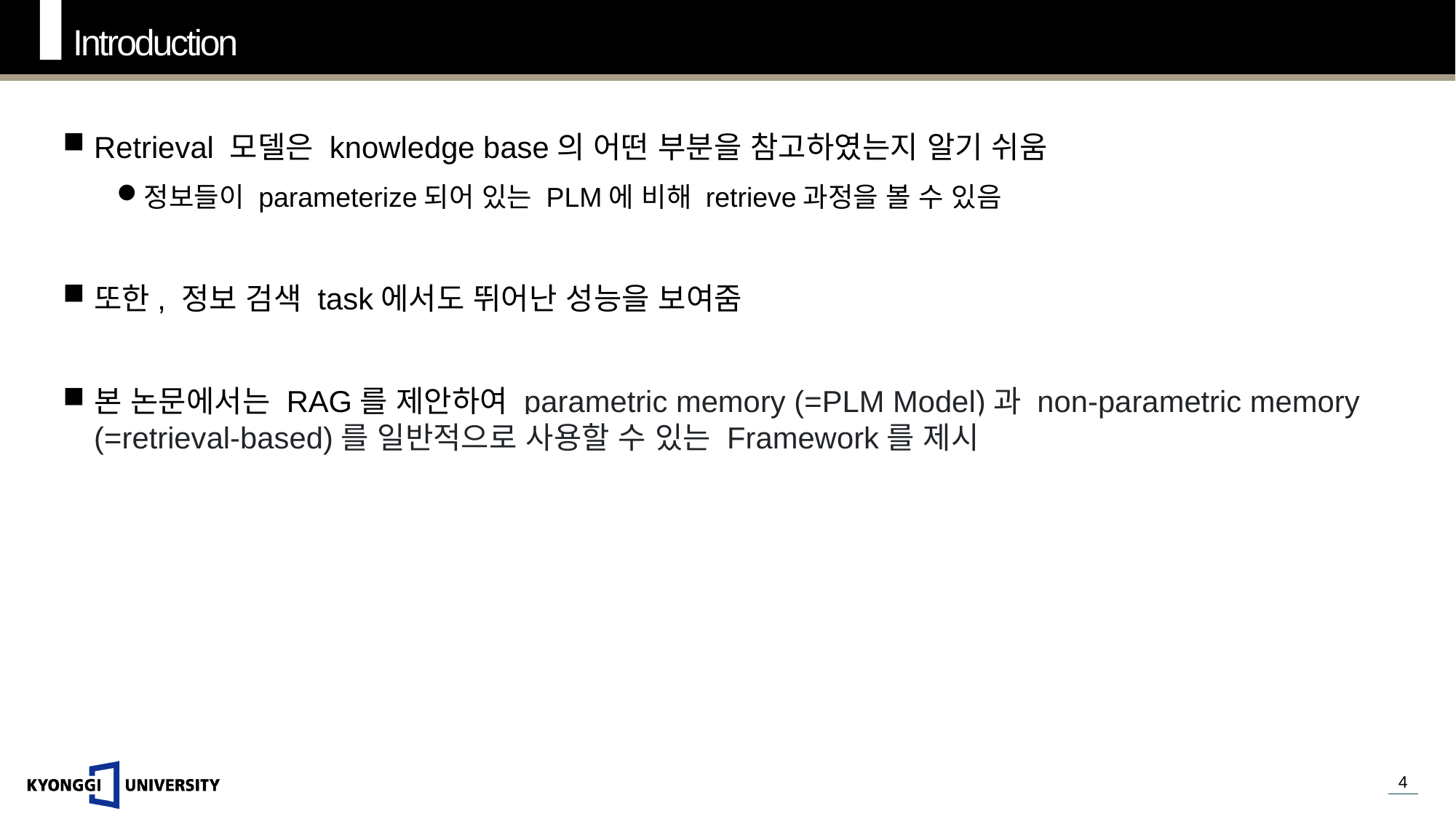

Introduction
Retrieval 모델은 knowledge base의 어떤 부분을 참고하였는지 알기 쉬움
정보들이 parameterize되어 있는 PLM에 비해 retrieve과정을 볼 수 있음

또한, 정보 검색 task에서도 뛰어난 성능을 보여줌

본 논문에서는 RAG를 제안하여 parametric memory (=PLM Model)과 non-parametric memory (=retrieval-based)를 일반적으로 사용할 수 있는 Framework를 제시